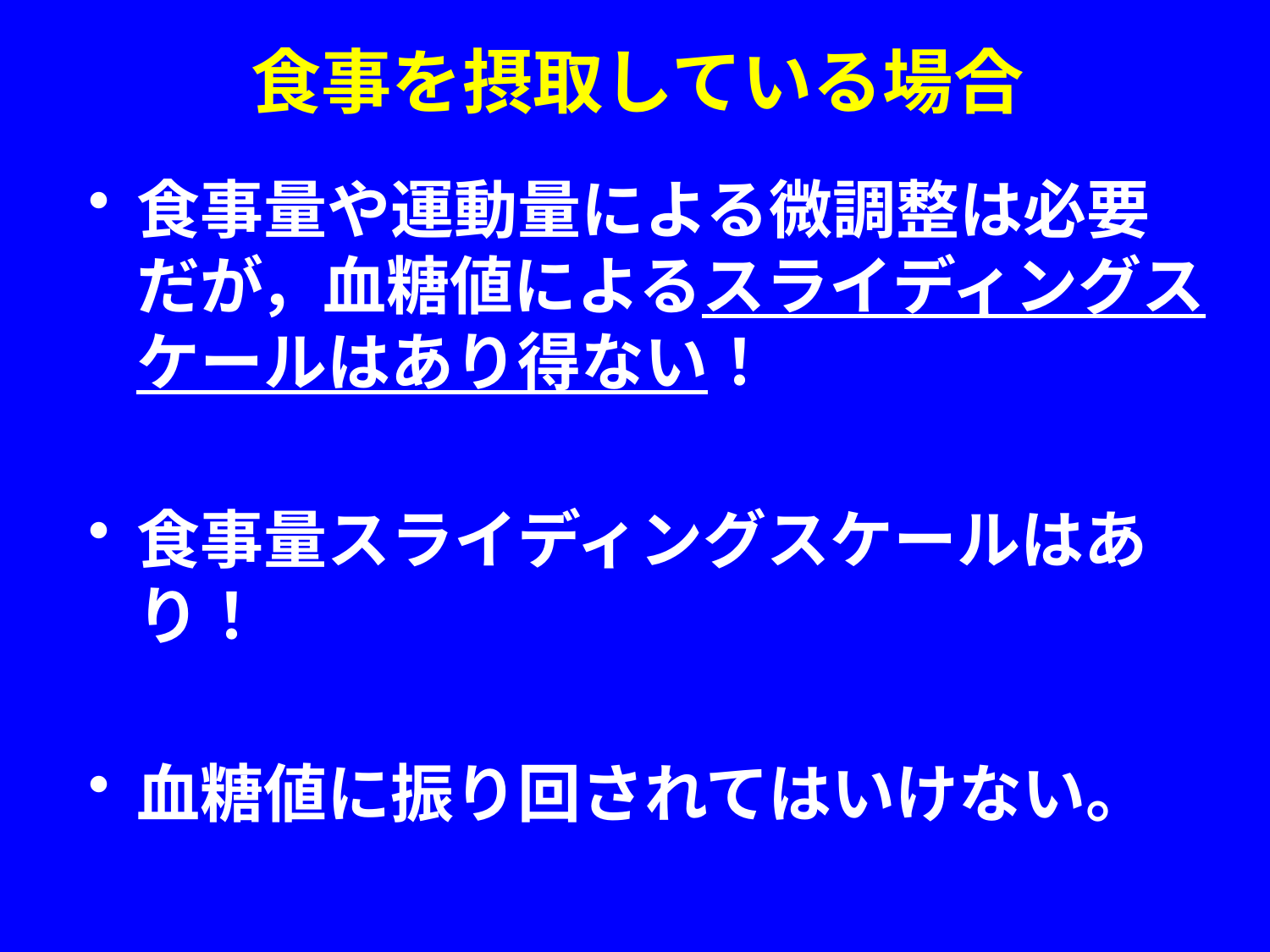

# 食事を摂取している場合
食事量や運動量による微調整は必要だが，血糖値によるスライディングスケールはあり得ない！

食事量スライディングスケールはあり！

血糖値に振り回されてはいけない。